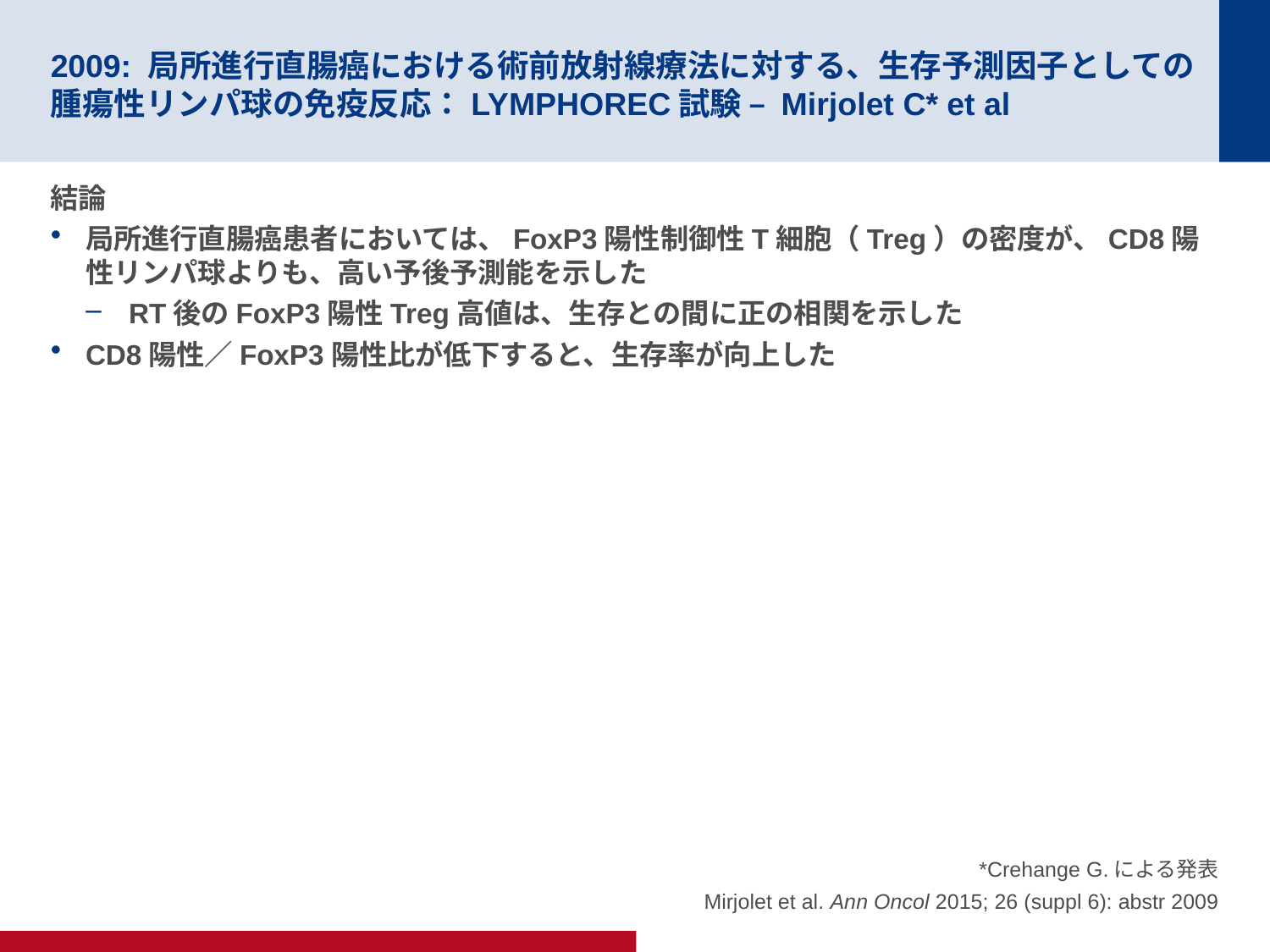

# 2009: 局所進行直腸癌における術前放射線療法に対する、生存予測因子としての腫瘍性リンパ球の免疫反応：LYMPHOREC試験 – Mirjolet C* et al
結論
局所進行直腸癌患者においては、FoxP3陽性制御性T細胞（Treg）の密度が、CD8陽性リンパ球よりも、高い予後予測能を示した
RT後のFoxP3陽性Treg高値は、生存との間に正の相関を示した
CD8陽性／FoxP3陽性比が低下すると、生存率が向上した

*Crehange G.による発表
Mirjolet et al. Ann Oncol 2015; 26 (suppl 6): abstr 2009